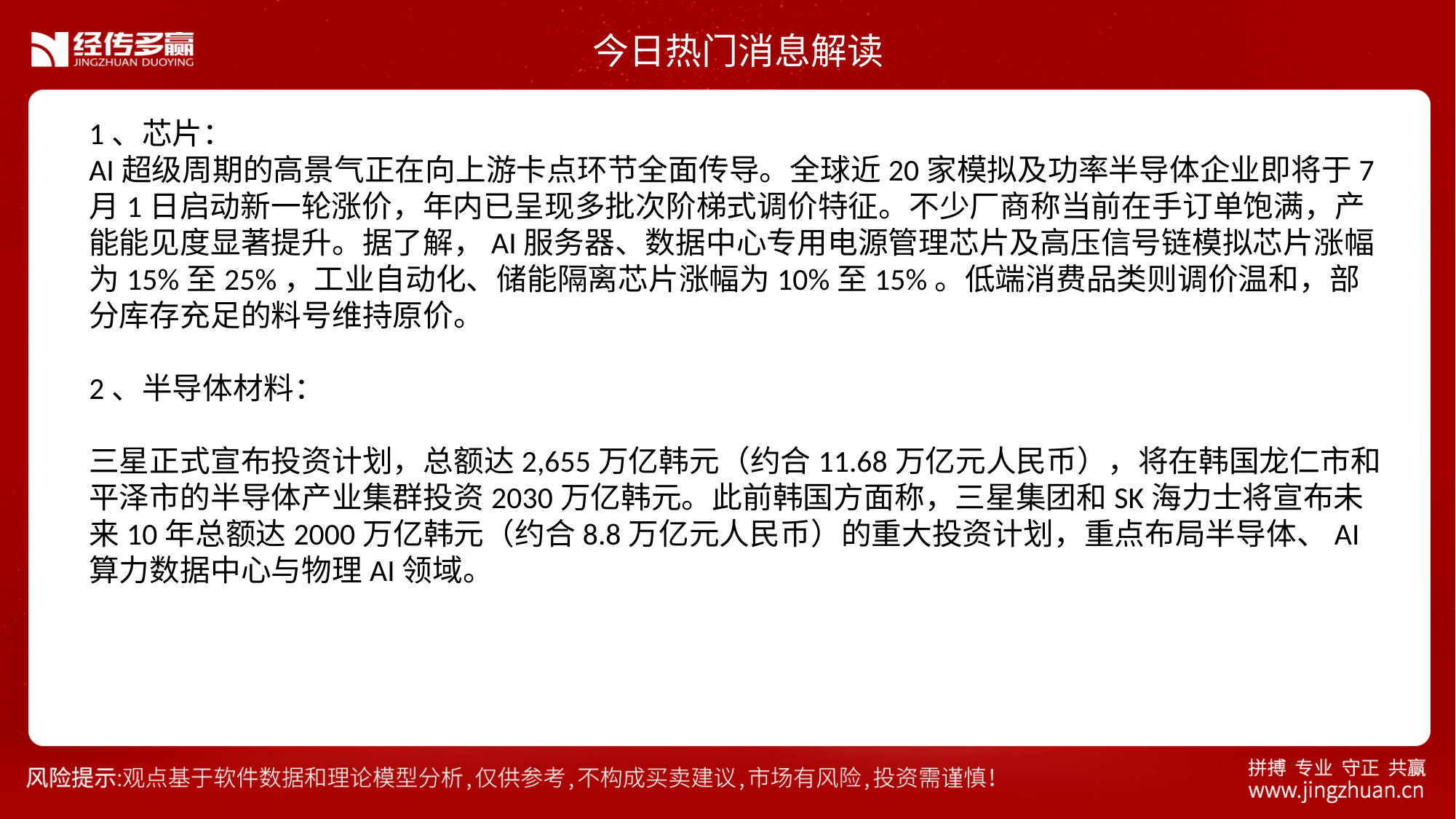

今日热门消息解读
1、芯片：
AI超级周期的高景气正在向上游卡点环节全面传导。全球近20家模拟及功率半导体企业即将于7月1日启动新一轮涨价，年内已呈现多批次阶梯式调价特征。不少厂商称当前在手订单饱满，产能能见度显著提升。据了解，AI服务器、数据中心专用电源管理芯片及高压信号链模拟芯片涨幅为15%至25%，工业自动化、储能隔离芯片涨幅为10%至15%。低端消费品类则调价温和，部分库存充足的料号维持原价。

2、半导体材料：

三星正式宣布投资计划，总额达2,655万亿韩元（约合11.68万亿元人民币），将在韩国龙仁市和平泽市的半导体产业集群投资2030万亿韩元。此前韩国方面称，三星集团和SK海力士将宣布未来10年总额达2000万亿韩元（约合8.8万亿元人民币）的重大投资计划，重点布局半导体、AI算力数据中心与物理AI领域。